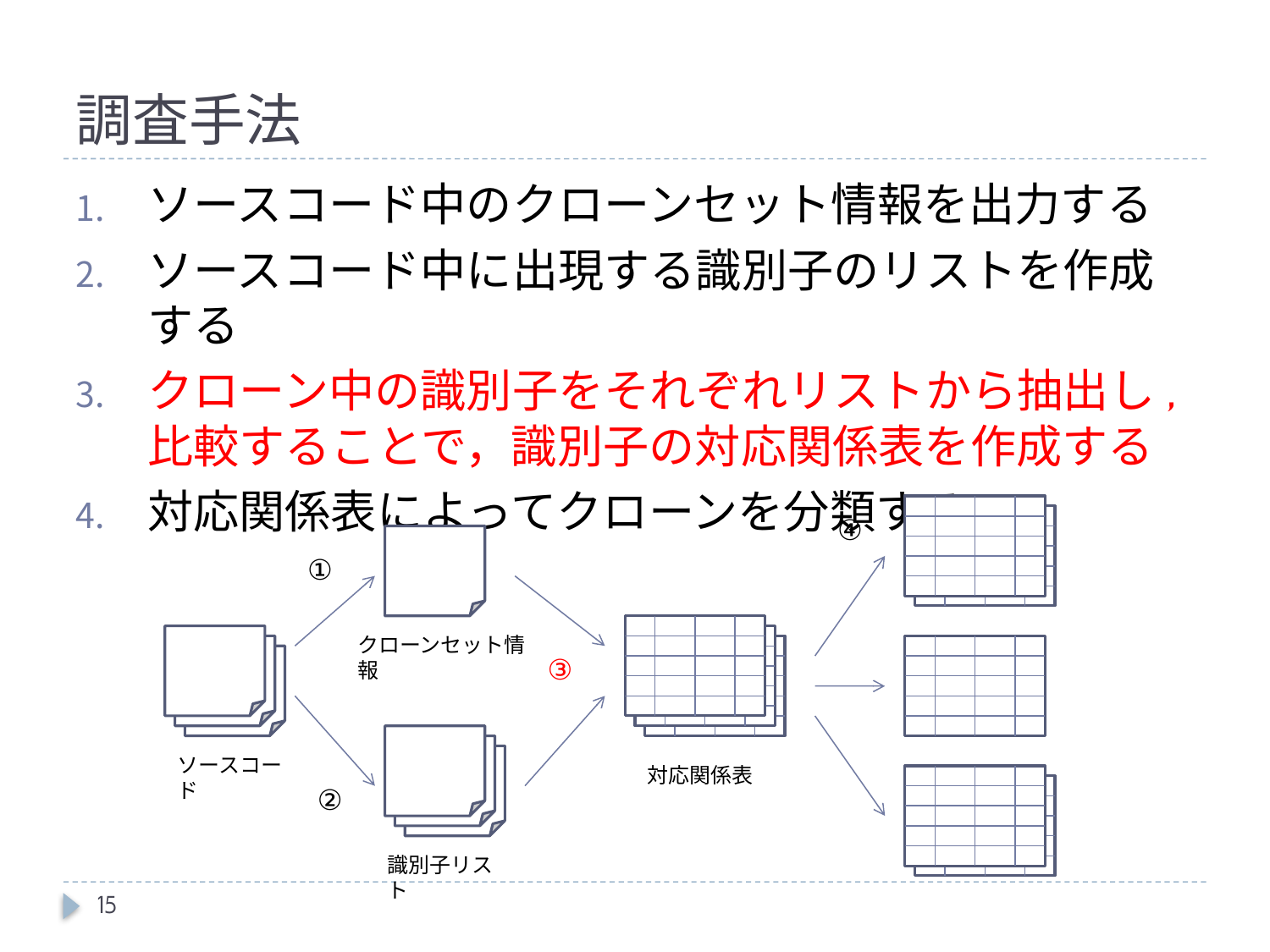

# 調査手法
ソースコード中のクローンセット情報を出力する
ソースコード中に出現する識別子のリストを作成する
クローン中の識別子をそれぞれリストから抽出し,比較することで，識別子の対応関係表を作成する
対応関係表によってクローンを分類する

④

①

クローンセット情報

③

ソースコード

対応関係表

②

識別子リスト
15